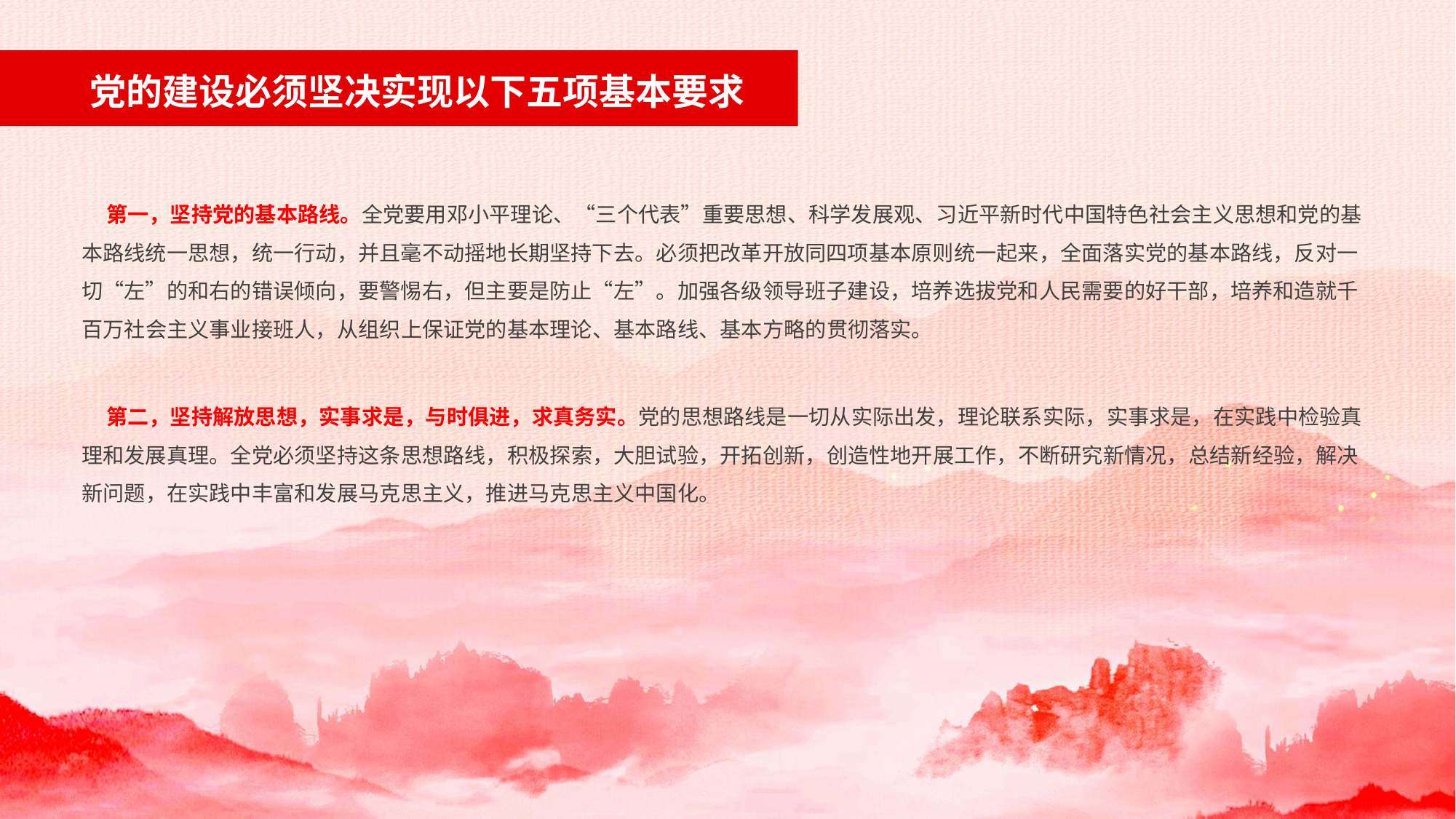

党的建设必须坚决实现以下五项基本要求
    第一，坚持党的基本路线。全党要用邓小平理论、“三个代表”重要思想、科学发展观、习近平新时代中国特色社会主义思想和党的基本路线统一思想，统一行动，并且毫不动摇地长期坚持下去。必须把改革开放同四项基本原则统一起来，全面落实党的基本路线，反对一切“左”的和右的错误倾向，要警惕右，但主要是防止“左”。加强各级领导班子建设，培养选拔党和人民需要的好干部，培养和造就千百万社会主义事业接班人，从组织上保证党的基本理论、基本路线、基本方略的贯彻落实。

    第二，坚持解放思想，实事求是，与时俱进，求真务实。党的思想路线是一切从实际出发，理论联系实际，实事求是，在实践中检验真理和发展真理。全党必须坚持这条思想路线，积极探索，大胆试验，开拓创新，创造性地开展工作，不断研究新情况，总结新经验，解决新问题，在实践中丰富和发展马克思主义，推进马克思主义中国化。